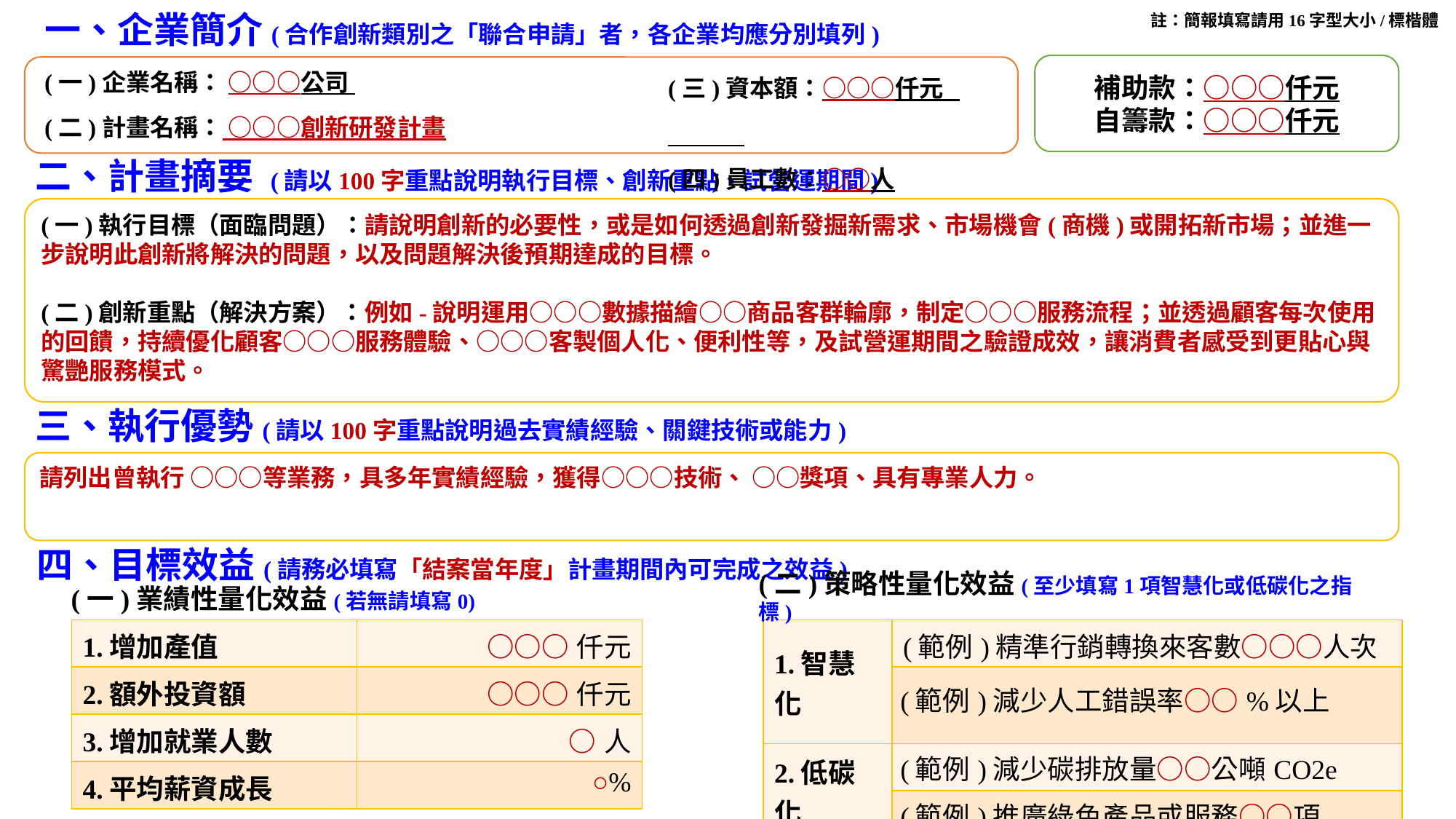

一、企業簡介(合作創新類別之「聯合申請」者，各企業均應分別填列)
(一)企業名稱： ○○○公司
(二)計畫名稱： ○○○創新研發計畫
(三)資本額：○○○仟元
(四)員工數：○○人
註：簡報填寫請用16字型大小/標楷體
補助款：○○○仟元
自籌款：○○○仟元

二、計畫摘要 (請以100字重點說明執行目標、創新重點、試營運期間)
(一)執行目標（面臨問題）：請說明創新的必要性，或是如何透過創新發掘新需求、市場機會(商機)或開拓新市場；並進一步說明此創新將解決的問題，以及問題解決後預期達成的目標。

(二)創新重點（解決方案）：例如-說明運用○○○數據描繪○○商品客群輪廓，制定○○○服務流程；並透過顧客每次使用的回饋，持續優化顧客○○○服務體驗、○○○客製個人化、便利性等，及試營運期間之驗證成效，讓消費者感受到更貼心與驚艷服務模式。
三、執行優勢(請以100字重點說明過去實績經驗、關鍵技術或能力)
請列出曾執行 ○○○等業務，具多年實績經驗，獲得○○○技術、 ○○獎項、具有專業人力。
四、目標效益(請務必填寫「結案當年度」計畫期間內可完成之效益)
(二)策略性量化效益(至少填寫1項智慧化或低碳化之指標)
(一)業績性量化效益(若無請填寫0)
| 1.增加產值 | ○○○仟元 |
| --- | --- |
| 2.額外投資額 | ○○○仟元 |
| 3.增加就業人數 | ○人 |
| 4.平均薪資成長 | ○% |
| 1.智慧化 | (範例)精準行銷轉換來客數○○○人次 |
| --- | --- |
|  | (範例)減少人工錯誤率○○%以上 |
| 2.低碳化 | (範例)減少碳排放量○○公噸CO2e |
|  | (範例)推廣綠色產品或服務○○項 |